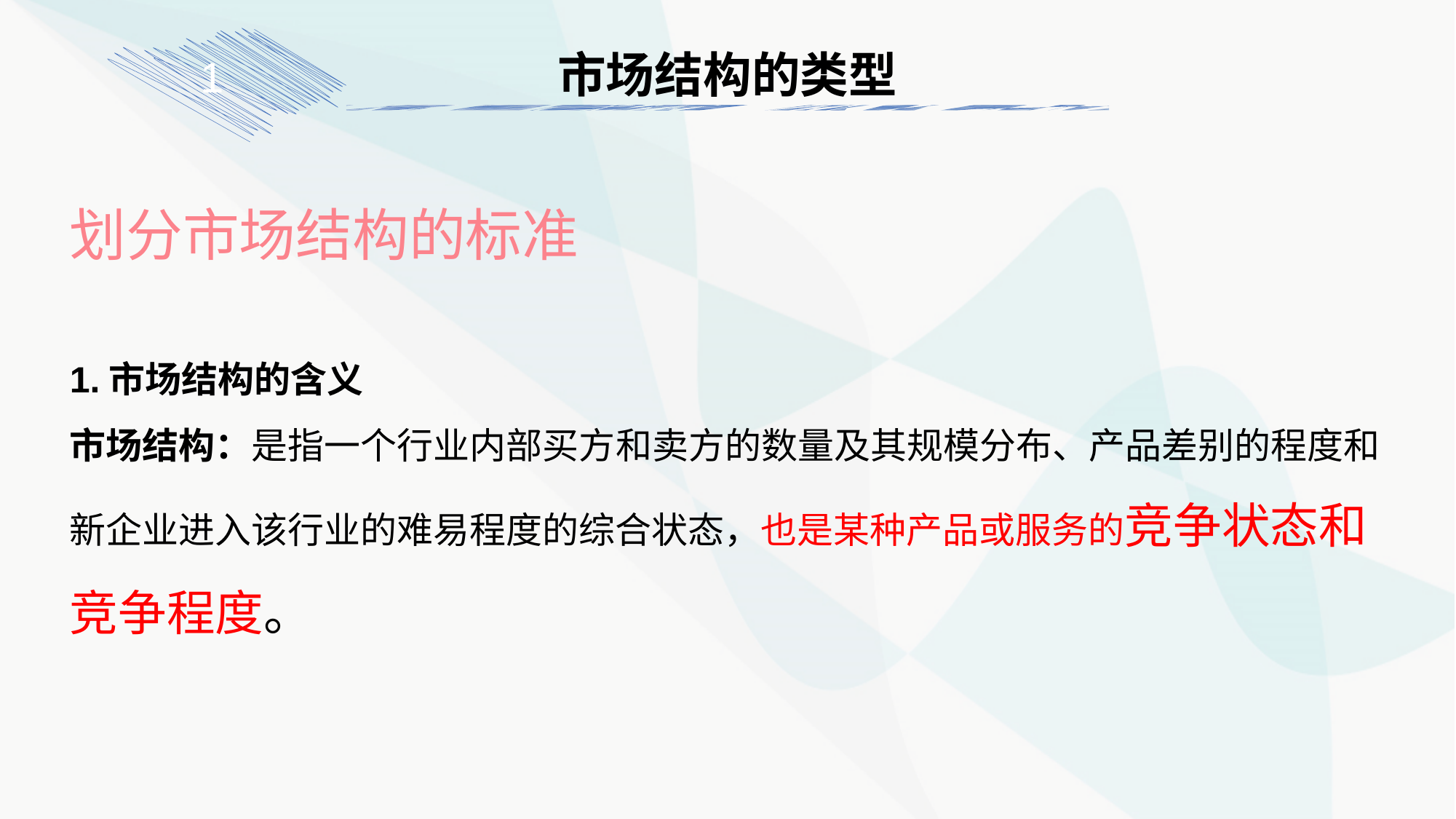

市场结构的类型
1
划分市场结构的标准

1.市场结构的含义
市场结构：是指一个行业内部买方和卖方的数量及其规模分布、产品差别的程度和新企业进入该行业的难易程度的综合状态，也是某种产品或服务的竞争状态和竞争程度。